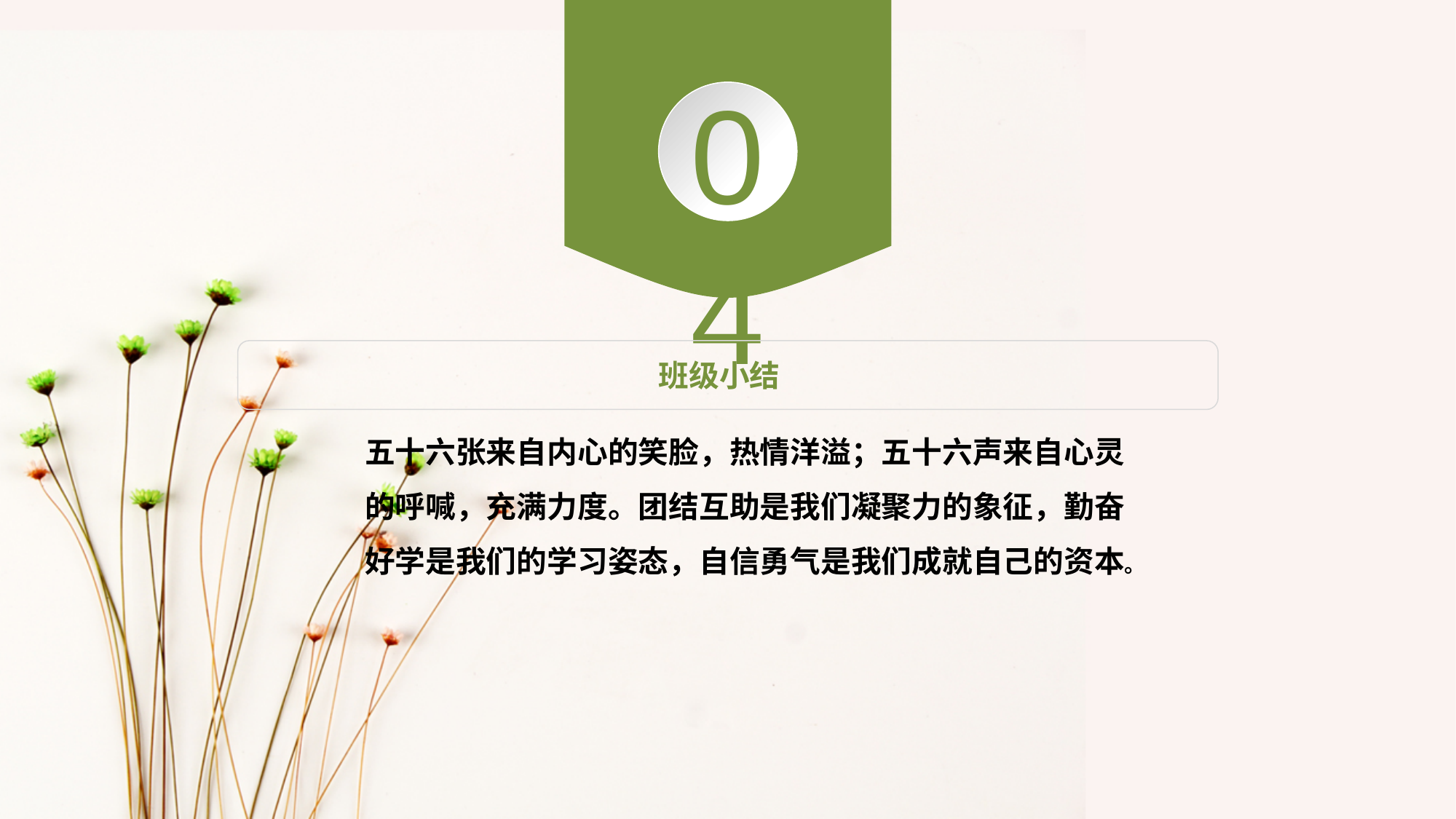

04

班级小结
五十六张来自内心的笑脸，热情洋溢；五十六声来自心灵的呼喊，充满力度。团结互助是我们凝聚力的象征，勤奋好学是我们的学习姿态，自信勇气是我们成就自己的资本。